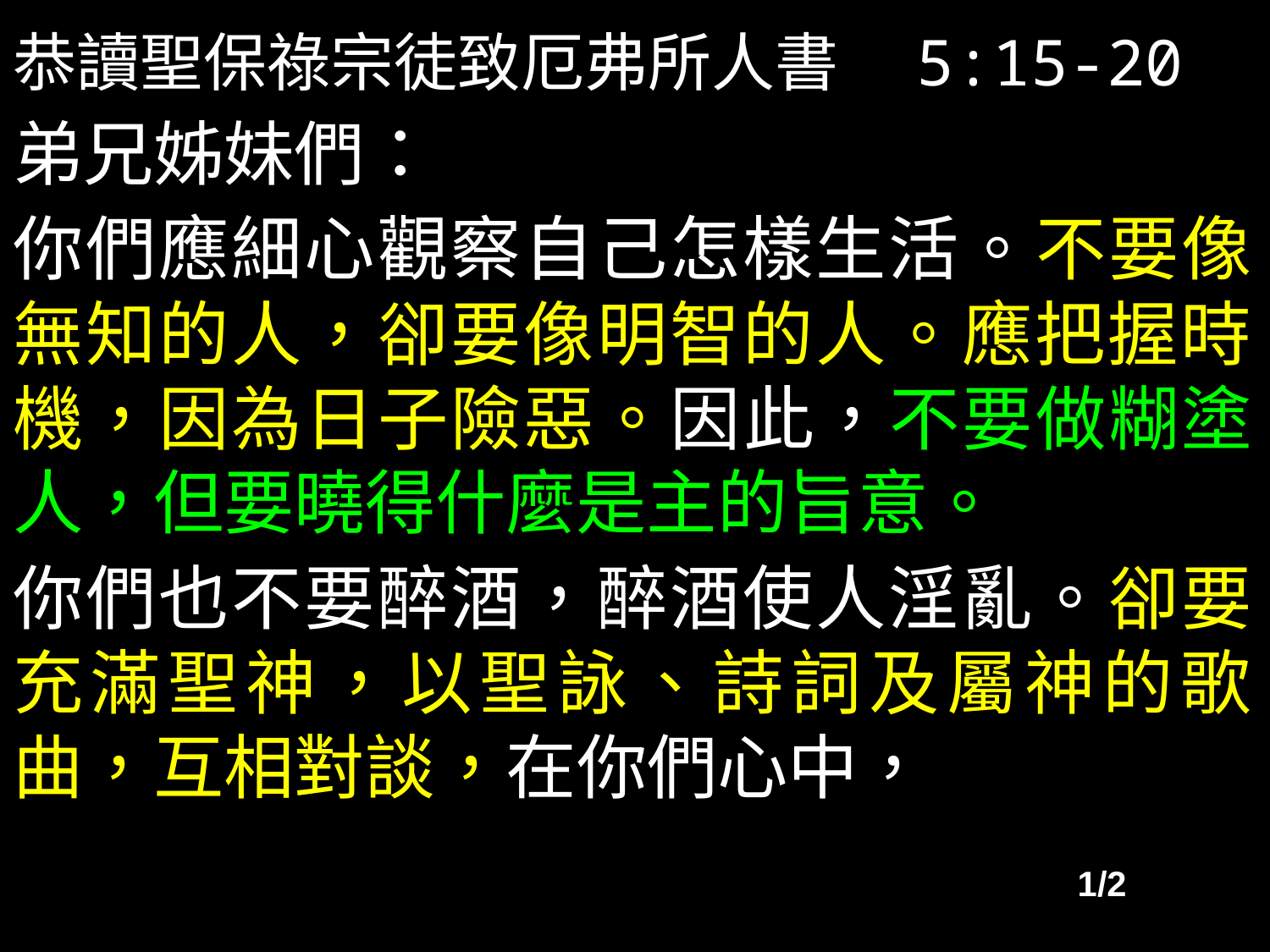

恭讀聖保祿宗徒致厄弗所人書　5:15-20
弟兄姊妹們：
你們應細心觀察自己怎樣生活。不要像無知的人，卻要像明智的人。應把握時機，因為日子險惡。因此，不要做糊塗人，但要曉得什麼是主的旨意。
你們也不要醉酒，醉酒使人淫亂。卻要充滿聖神，以聖詠、詩詞及屬神的歌曲，互相對談，在你們心中，
1/2